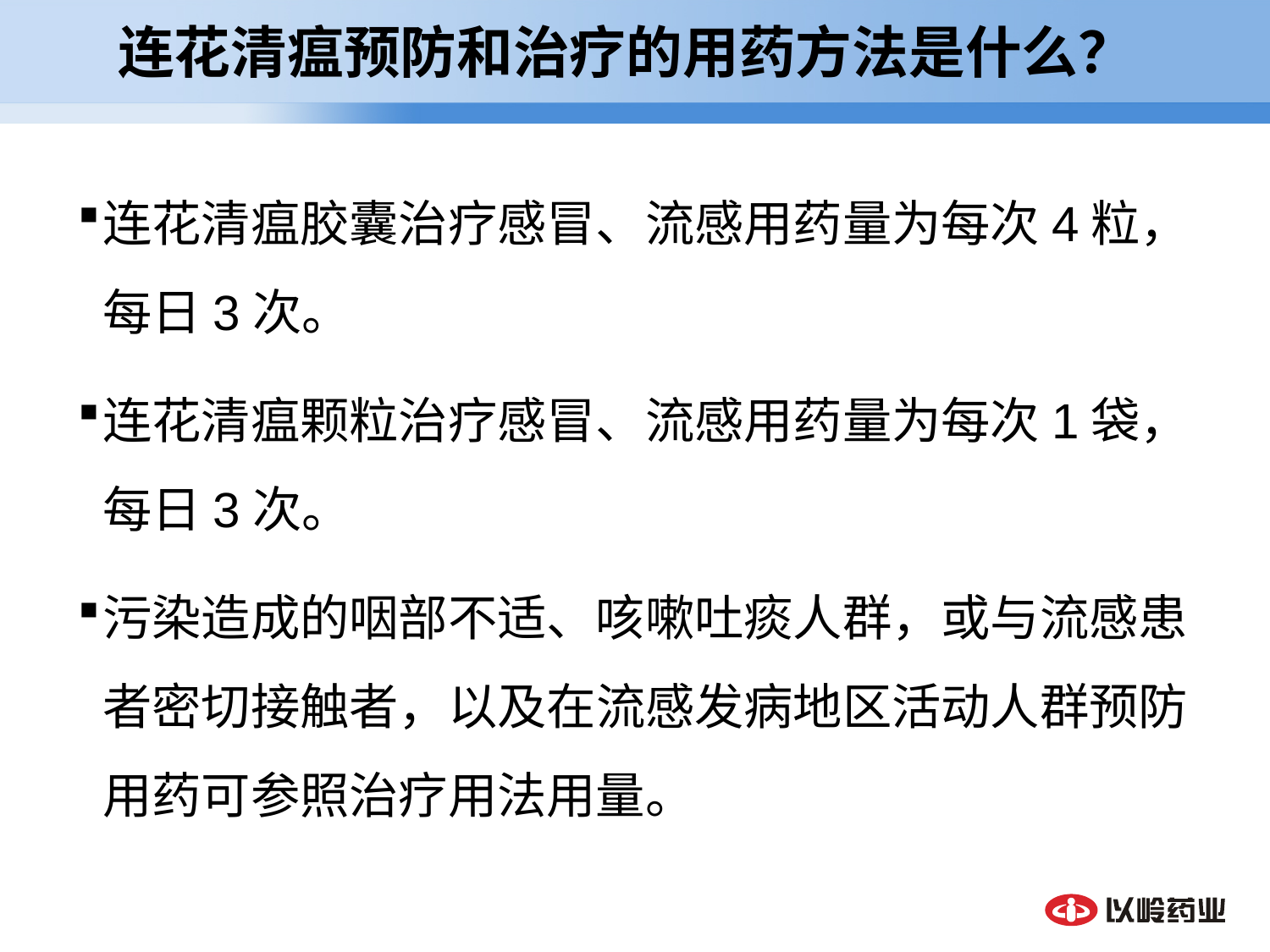

# 连花清瘟预防和治疗的用药方法是什么？
连花清瘟胶囊治疗感冒、流感用药量为每次4粒，每日3次。
连花清瘟颗粒治疗感冒、流感用药量为每次1袋，每日3次。
污染造成的咽部不适、咳嗽吐痰人群，或与流感患者密切接触者，以及在流感发病地区活动人群预防用药可参照治疗用法用量。